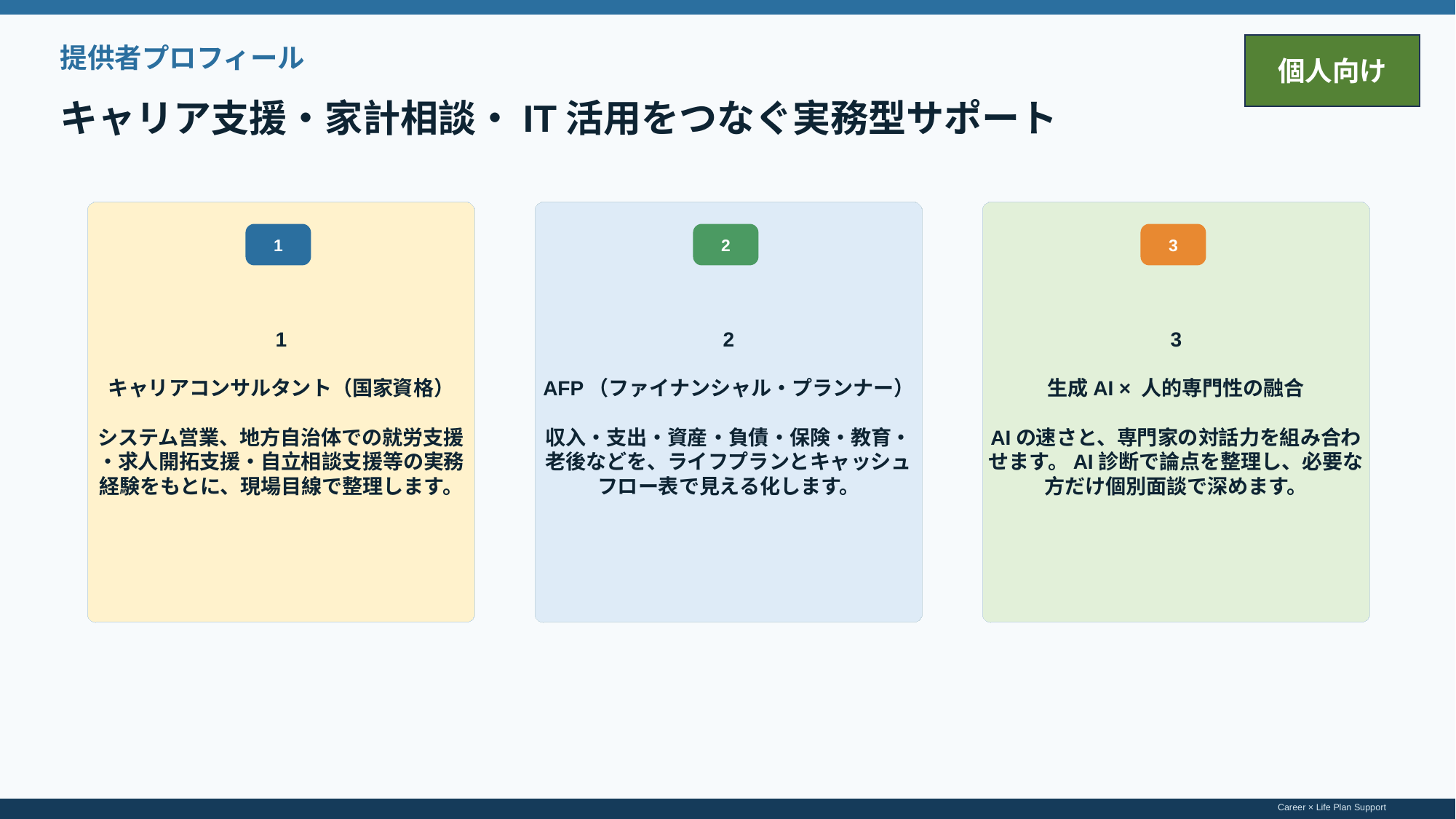

個人向け
提供者プロフィール
キャリア支援・家計相談・IT活用をつなぐ実務型サポート
1

キャリアコンサルタント（国家資格）

システム営業、地方自治体での就労支援・求人開拓支援・自立相談支援等の実務経験をもとに、現場目線で整理します。
2

AFP（ファイナンシャル・プランナー）

収入・支出・資産・負債・保険・教育・老後などを、ライフプランとキャッシュフロー表で見える化します。
3

生成AI × 人的専門性の融合

AIの速さと、専門家の対話力を組み合わせます。AI診断で論点を整理し、必要な方だけ個別面談で深めます。
1
2
3

Career × Life Plan Support